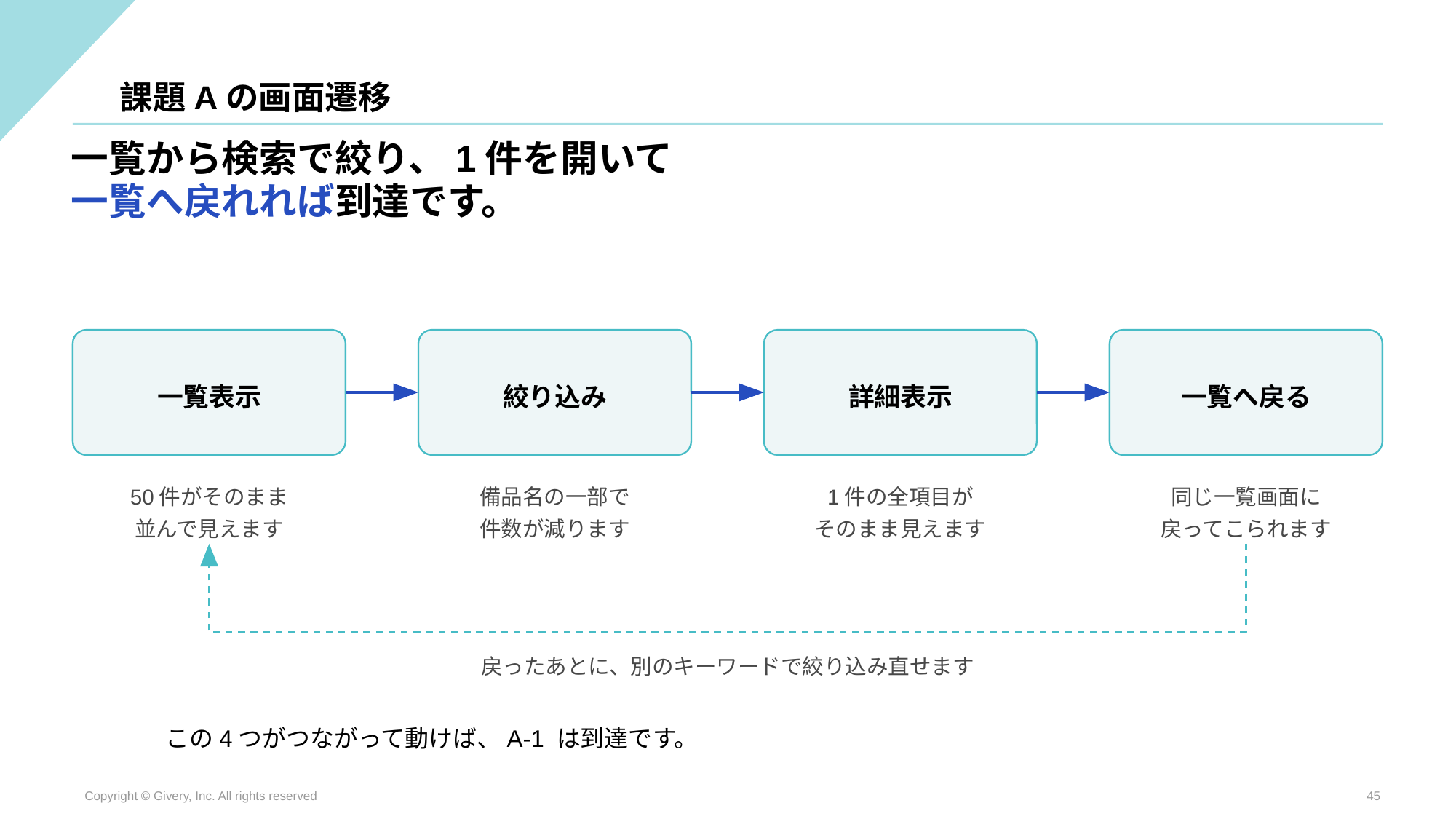

課題Aの画面遷移

一覧から検索で絞り、1件を開いて
一覧へ戻れれば到達です。

一覧表示
絞り込み
詳細表示
一覧へ戻る

50件がそのまま
並んで見えます
備品名の一部で
件数が減ります
1件の全項目が
そのまま見えます
同じ一覧画面に
戻ってこられます

戻ったあとに、別のキーワードで絞り込み直せます
この4つがつながって動けば、A-1 は到達です。
Copyright © Givery, Inc. All rights reserved
45